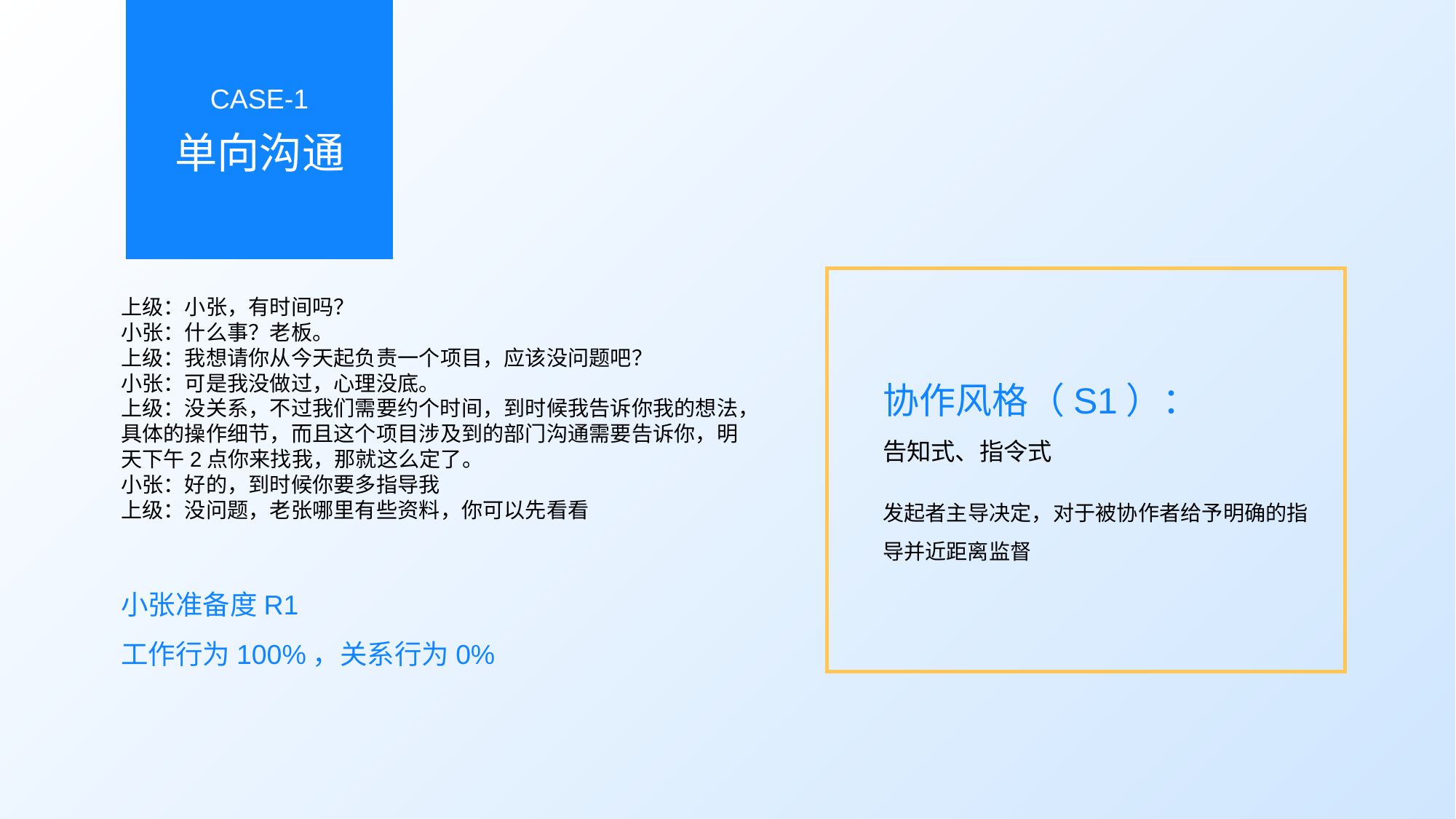

CASE-1
单向沟通

上级：小张，有时间吗？
小张：什么事？老板。
上级：我想请你从今天起负责一个项目，应该没问题吧？
小张：可是我没做过，心理没底。
上级：没关系，不过我们需要约个时间，到时候我告诉你我的想法，具体的操作细节，而且这个项目涉及到的部门沟通需要告诉你，明天下午2点你来找我，那就这么定了。
小张：好的，到时候你要多指导我
上级：没问题，老张哪里有些资料，你可以先看看
协作风格（S1）：
告知式、指令式
发起者主导决定，对于被协作者给予明确的指导并近距离监督
小张准备度R1
工作行为100%，关系行为0%